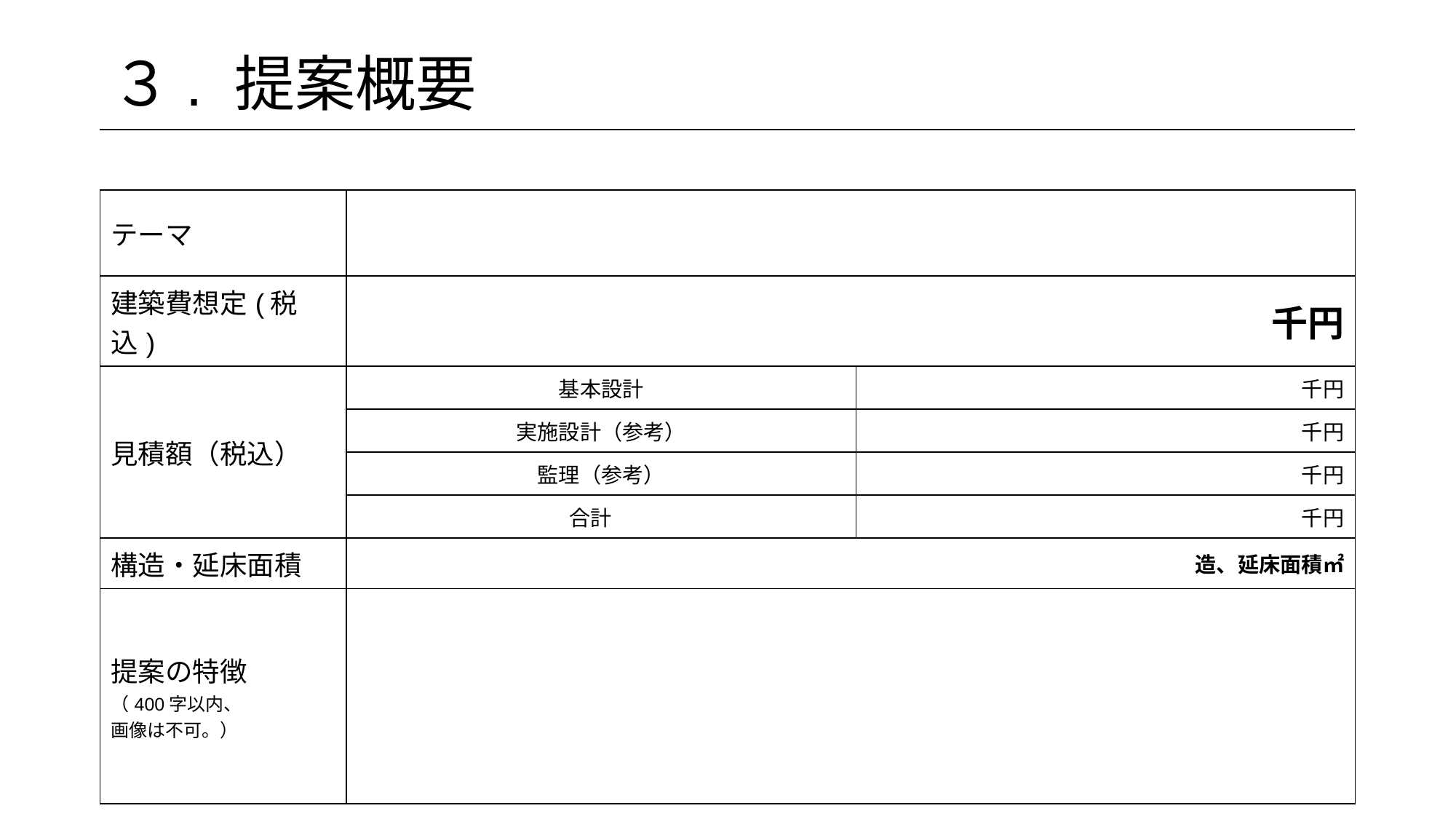

# ３. 提案概要
| テーマ |  |  |
| --- | --- | --- |
| 建築費想定(税込) | 千円 |  |
| 見積額（税込） | 基本設計 | 千円 |
|  | 実施設計（参考） | 千円 |
|  | 監理（参考） | 千円 |
|  | 合計 | 千円 |
| 構造・延床面積 | 造、延床面積㎡ |  |
| 提案の特徴 （400字以内、 画像は不可。） |  |  |